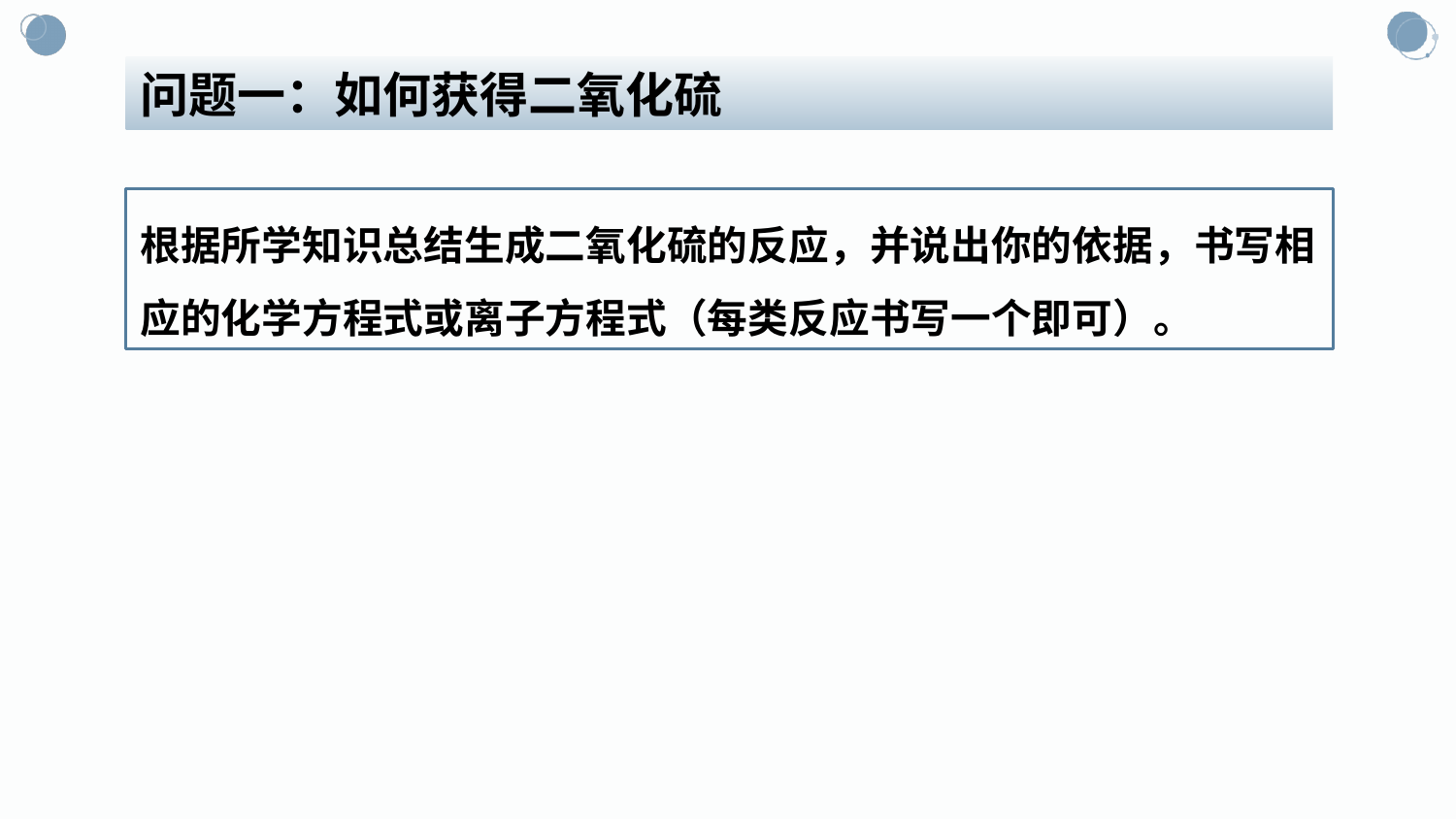

问题一：如何获得二氧化硫
根据所学知识总结生成二氧化硫的反应，并说出你的依据，书写相应的化学方程式或离子方程式（每类反应书写一个即可）。